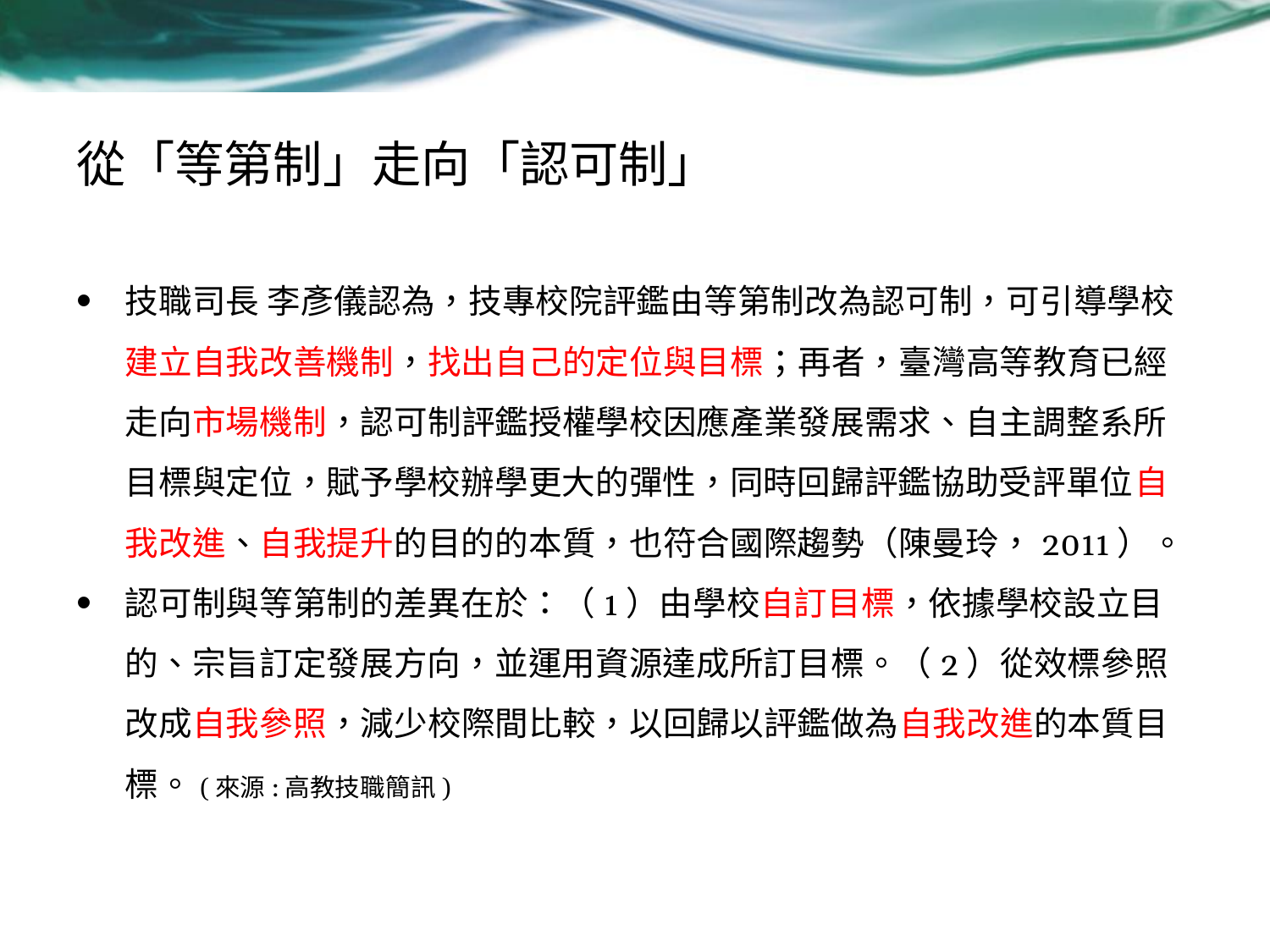

# 從「等第制」走向「認可制」
技職司長 李彥儀認為，技專校院評鑑由等第制改為認可制，可引導學校建立自我改善機制，找出自己的定位與目標；再者，臺灣高等教育已經走向市場機制，認可制評鑑授權學校因應產業發展需求、自主調整系所目標與定位，賦予學校辦學更大的彈性，同時回歸評鑑協助受評單位自我改進、自我提升的目的的本質，也符合國際趨勢（陳曼玲，2011）。
認可制與等第制的差異在於：（1）由學校自訂目標，依據學校設立目的、宗旨訂定發展方向，並運用資源達成所訂目標。（2）從效標參照改成自我參照，減少校際間比較，以回歸以評鑑做為自我改進的本質目標。(來源:高教技職簡訊)